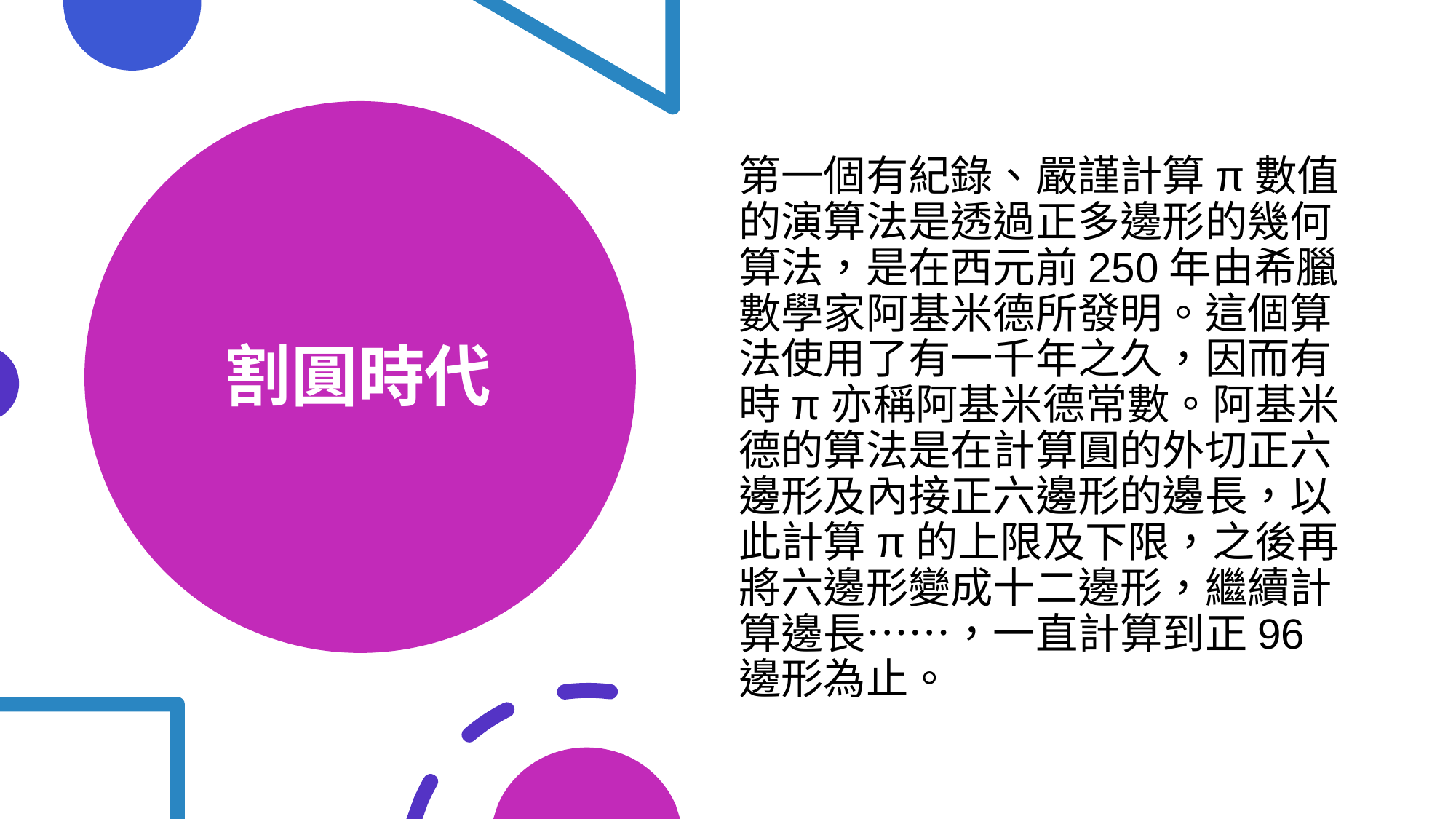

第一個有紀錄、嚴謹計算π數值的演算法是透過正多邊形的幾何算法，是在西元前250年由希臘數學家阿基米德所發明。這個算法使用了有一千年之久，因而有時π亦稱阿基米德常數。阿基米德的算法是在計算圓的外切正六邊形及內接正六邊形的邊長，以此計算π的上限及下限，之後再將六邊形變成十二邊形，繼續計算邊長……，一直計算到正96邊形為止。
# 割圓時代